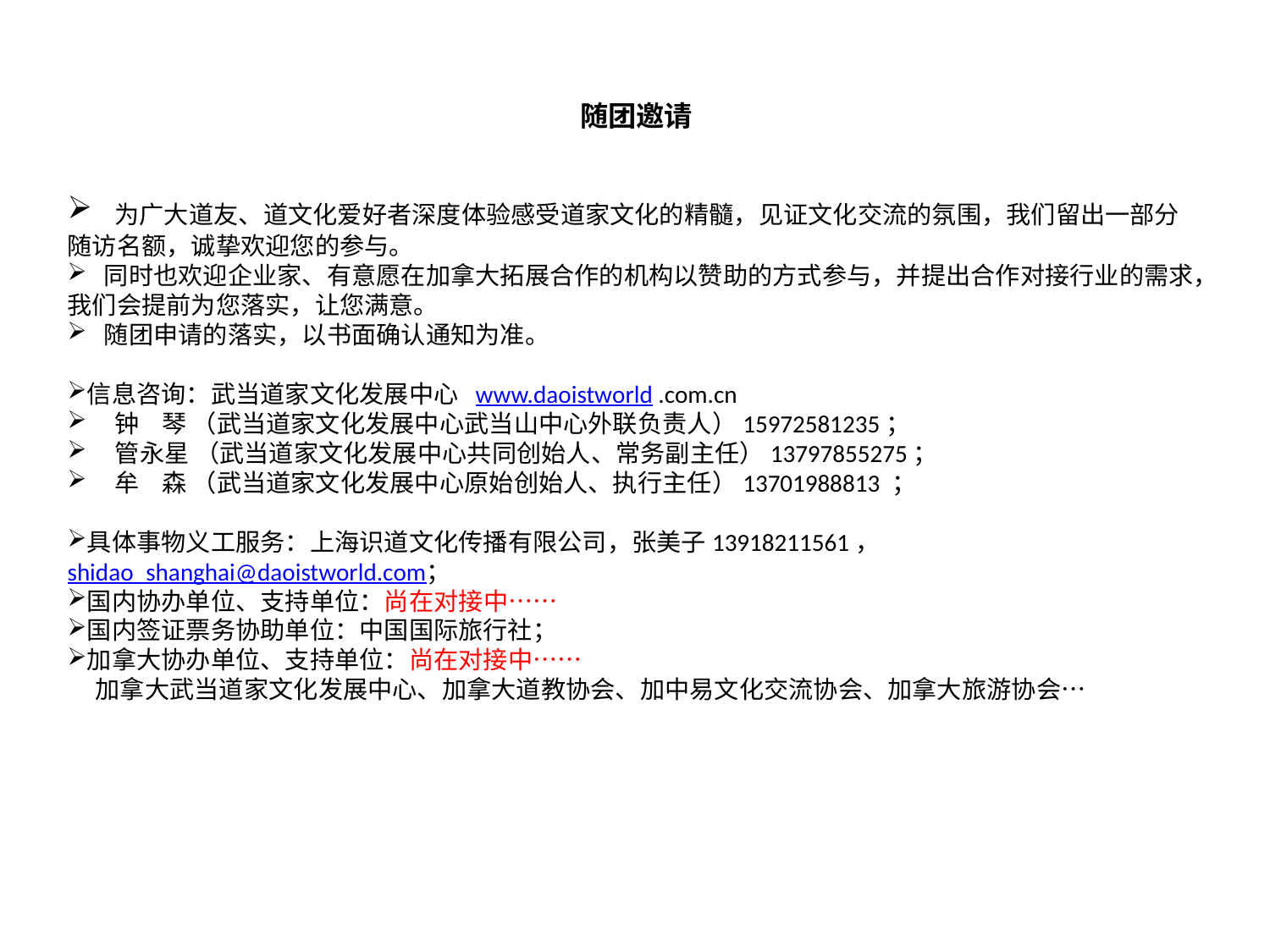

# 随团邀请
  为广大道友、道文化爱好者深度体验感受道家文化的精髓，见证文化交流的氛围，我们留出一部分随访名额，诚挚欢迎您的参与。
  同时也欢迎企业家、有意愿在加拿大拓展合作的机构以赞助的方式参与，并提出合作对接行业的需求，我们会提前为您落实，让您满意。
  随团申请的落实，以书面确认通知为准。

信息咨询：武当道家文化发展中心  www.daoistworld .com.cn
    钟    琴 （武当道家文化发展中心武当山中心外联负责人）15972581235；
    管永星 （武当道家文化发展中心共同创始人、常务副主任）13797855275；
    牟    森 （武当道家文化发展中心原始创始人、执行主任）13701988813 ；

具体事物义工服务：上海识道文化传播有限公司，张美子13918211561，         shidao_shanghai@daoistworld.com；
国内协办单位、支持单位：尚在对接中……
国内签证票务协助单位：中国国际旅行社；
加拿大协办单位、支持单位：尚在对接中……
    加拿大武当道家文化发展中心、加拿大道教协会、加中易文化交流协会、加拿大旅游协会…